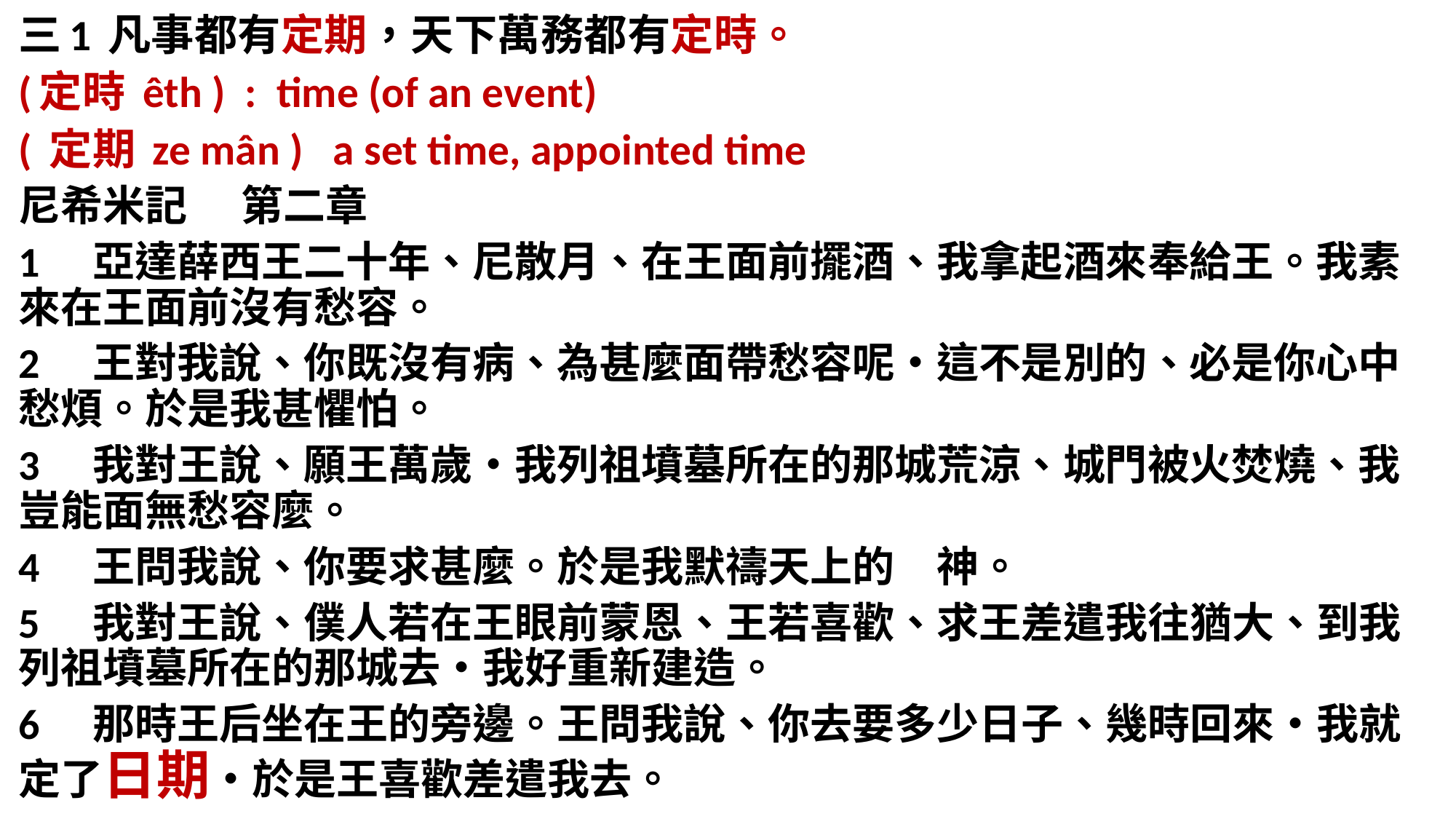

三1 凡事都有定期，天下萬務都有定時。
(定時 êth )  :  time (of an event)
( 定期 ze mân )   a set time, appointed time
尼希米記	第二章
1	亞達薛西王二十年、尼散月、在王面前擺酒、我拿起酒來奉給王。我素來在王面前沒有愁容。
2	王對我說、你既沒有病、為甚麼面帶愁容呢‧這不是別的、必是你心中愁煩。於是我甚懼怕。
3	我對王說、願王萬歲‧我列祖墳墓所在的那城荒涼、城門被火焚燒、我豈能面無愁容麼。
4	王問我說、你要求甚麼。於是我默禱天上的　神。
5	我對王說、僕人若在王眼前蒙恩、王若喜歡、求王差遣我往猶大、到我列祖墳墓所在的那城去‧我好重新建造。
6	那時王后坐在王的旁邊。王問我說、你去要多少日子、幾時回來‧我就定了日期‧於是王喜歡差遣我去。